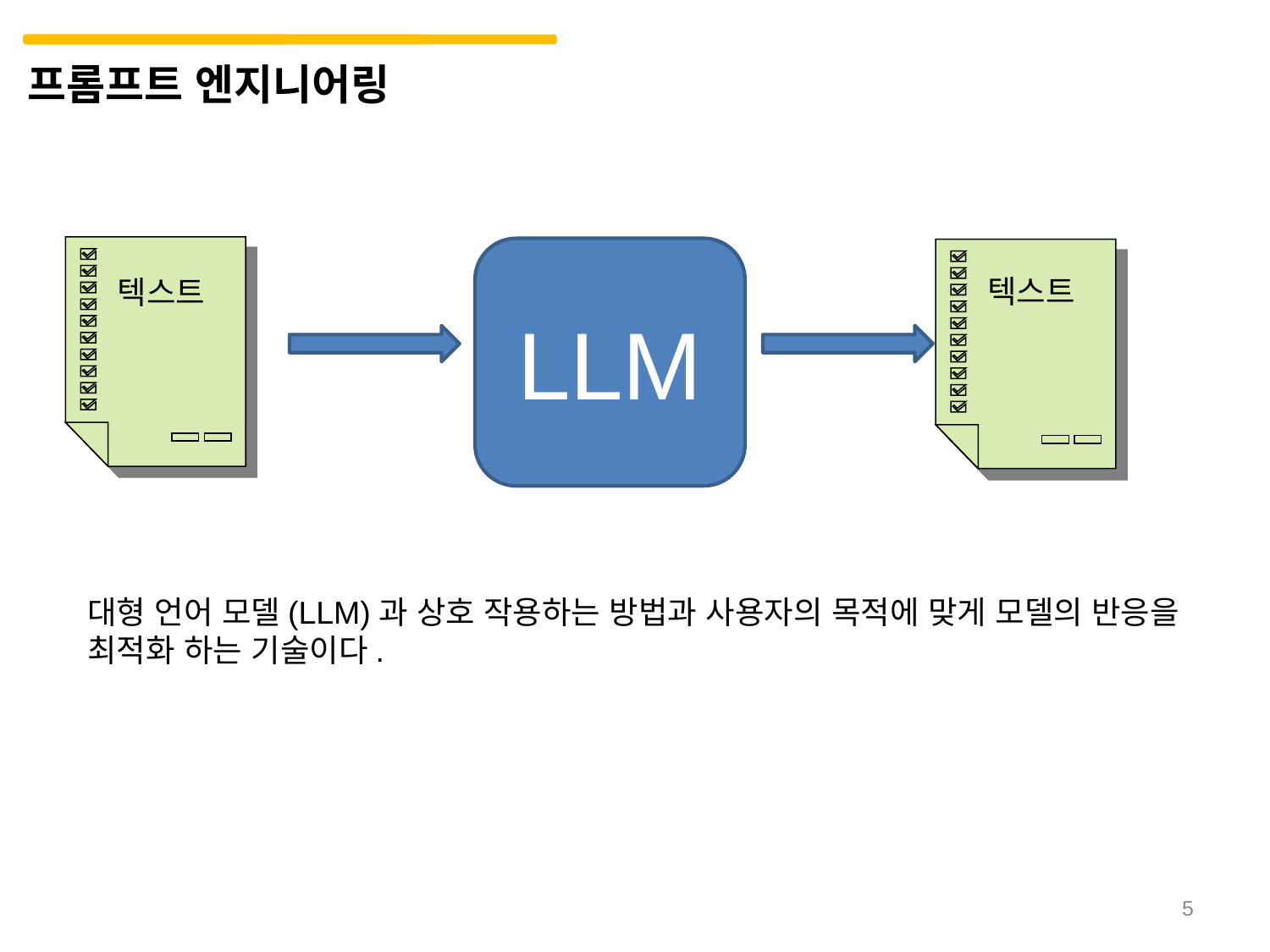

프롬프트 엔지니어링

LLM

텍스트
텍스트

대형 언어 모델(LLM)과 상호 작용하는 방법과 사용자의 목적에 맞게 모델의 반응을 최적화 하는 기술이다.
5